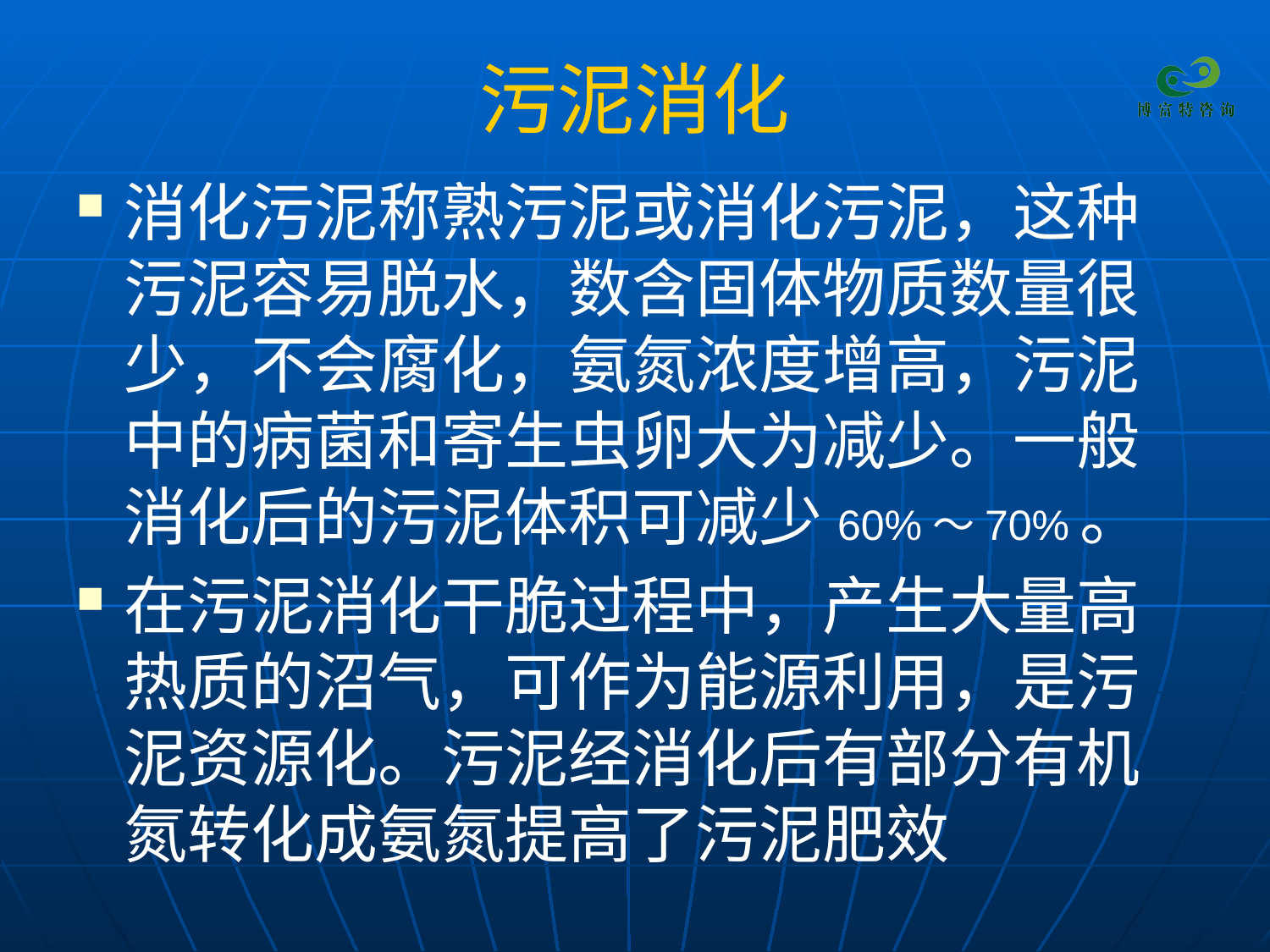

# 污泥消化
消化污泥称熟污泥或消化污泥，这种污泥容易脱水，数含固体物质数量很少，不会腐化，氨氮浓度增高，污泥中的病菌和寄生虫卵大为减少。一般消化后的污泥体积可减少60%～70%。
在污泥消化干脆过程中，产生大量高热质的沼气，可作为能源利用，是污泥资源化。污泥经消化后有部分有机氮转化成氨氮提高了污泥肥效